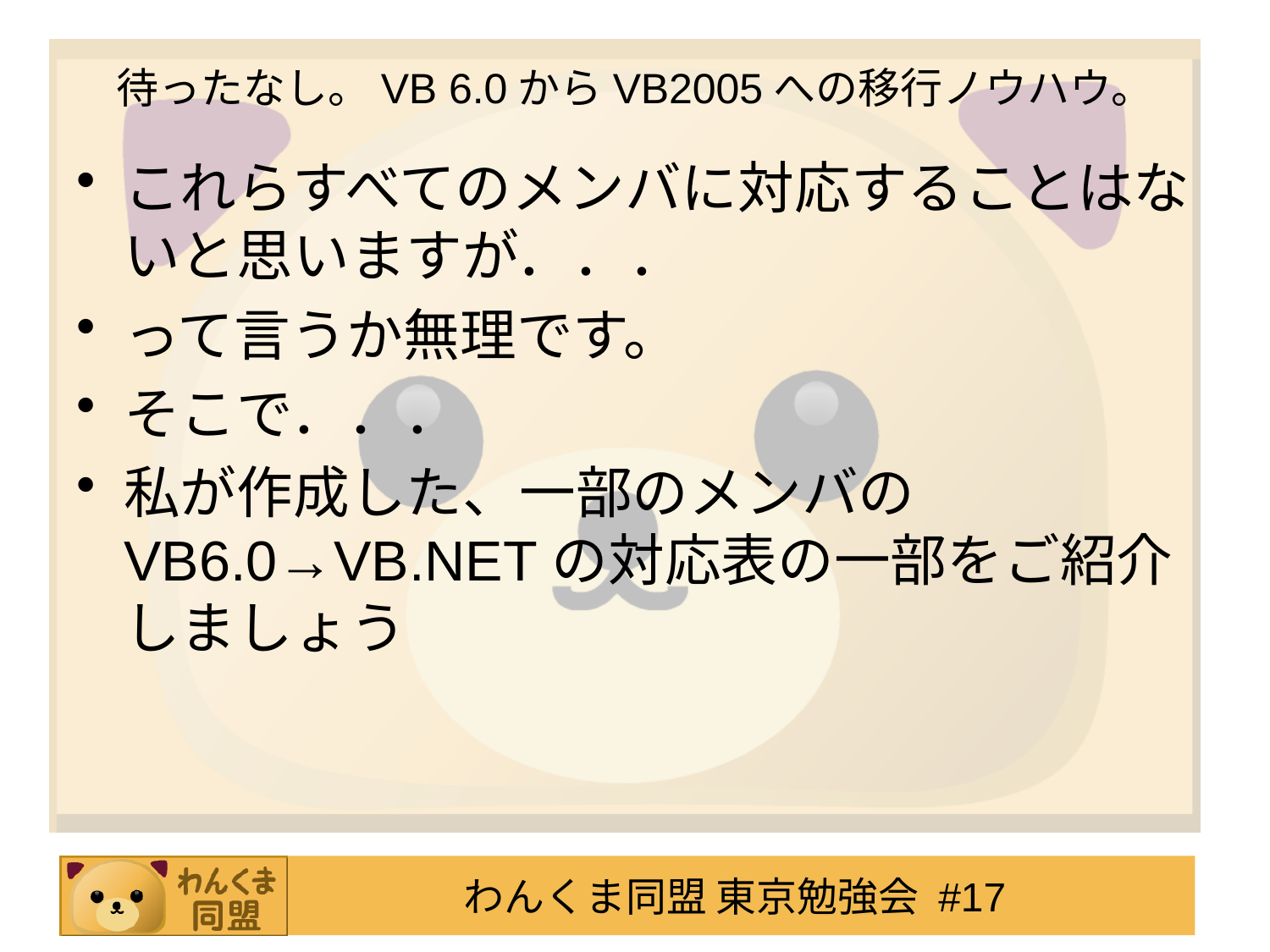

# 待ったなし。VB 6.0からVB2005への移行ノウハウ。
これらすべてのメンバに対応することはないと思いますが．．．
って言うか無理です。
そこで．．．
私が作成した、一部のメンバのVB6.0→VB.NETの対応表の一部をご紹介しましょう